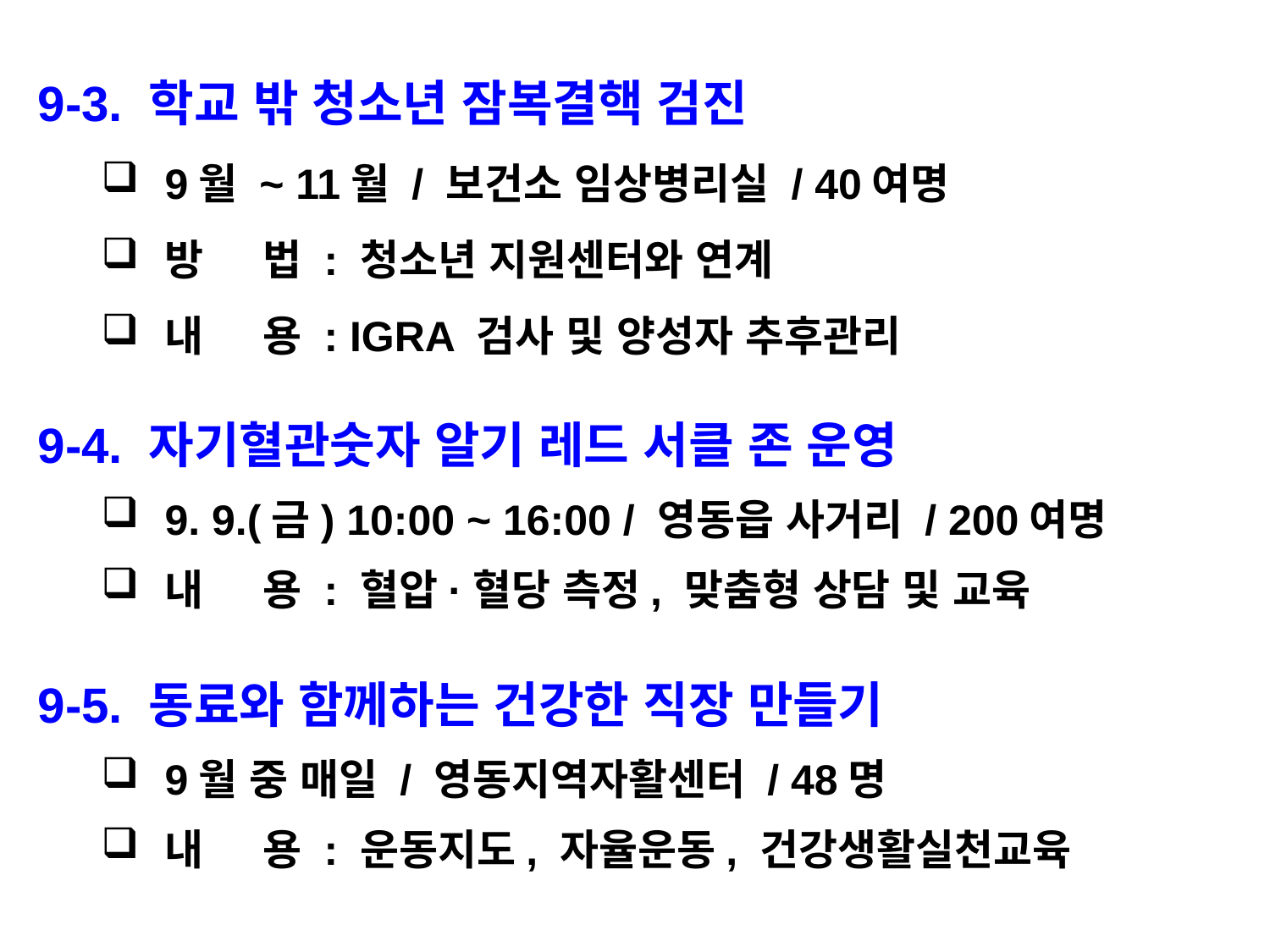

9-3. 학교 밖 청소년 잠복결핵 검진
9월 ~ 11월 / 보건소 임상병리실 / 40여명
방     법 : 청소년 지원센터와 연계
내     용 : IGRA 검사 및 양성자 추후관리

9-4. 자기혈관숫자 알기 레드 서클 존 운영
9. 9.(금) 10:00 ~ 16:00 / 영동읍 사거리 / 200여명
내     용 : 혈압·혈당 측정, 맞춤형 상담 및 교육
9-5. 동료와 함께하는 건강한 직장 만들기
9월 중 매일 / 영동지역자활센터 / 48명
내     용 : 운동지도, 자율운동, 건강생활실천교육